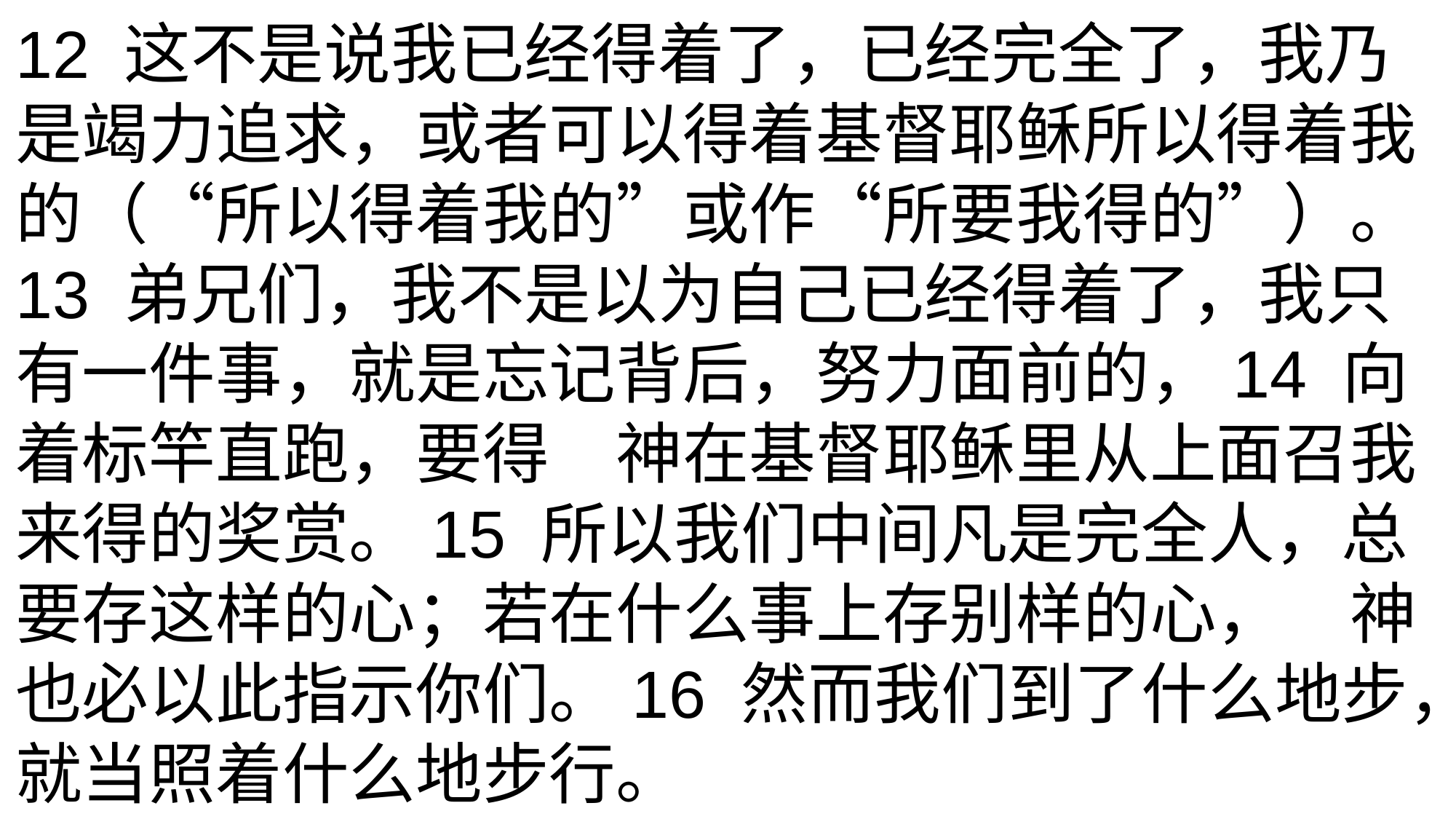

12 这不是说我已经得着了，已经完全了，我乃是竭力追求，或者可以得着基督耶稣所以得着我的（“所以得着我的”或作“所要我得的”）。13 弟兄们，我不是以为自己已经得着了，我只有一件事，就是忘记背后，努力面前的，14 向着标竿直跑，要得　神在基督耶稣里从上面召我来得的奖赏。15 所以我们中间凡是完全人，总要存这样的心；若在什么事上存别样的心，　神也必以此指示你们。16 然而我们到了什么地步，就当照着什么地步行。